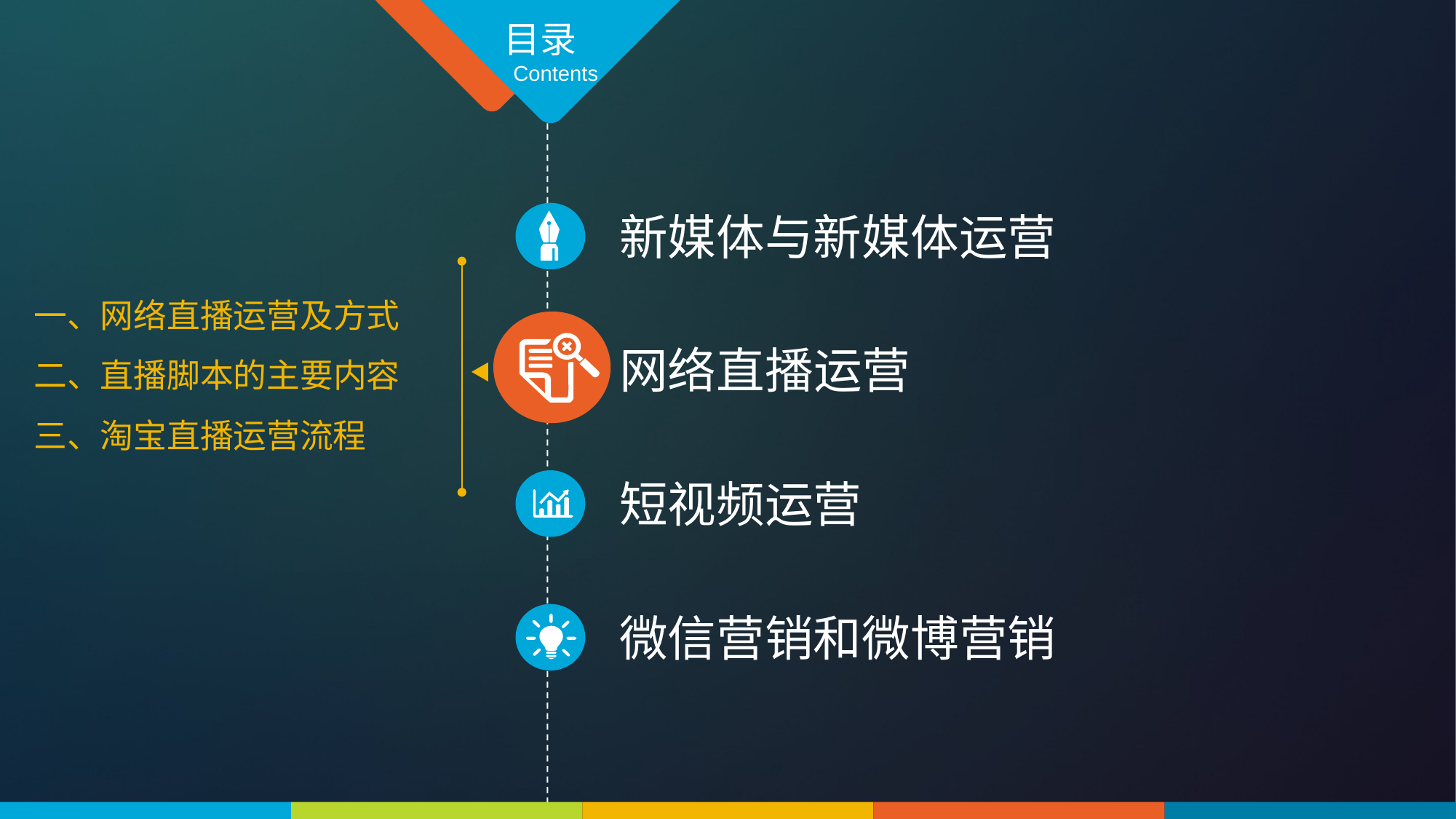

目录
Contents

新媒体与新媒体运营

一、网络直播运营及方式
二、直播脚本的主要内容
三、淘宝直播运营流程

网络直播运营

短视频运营

微信营销和微博营销